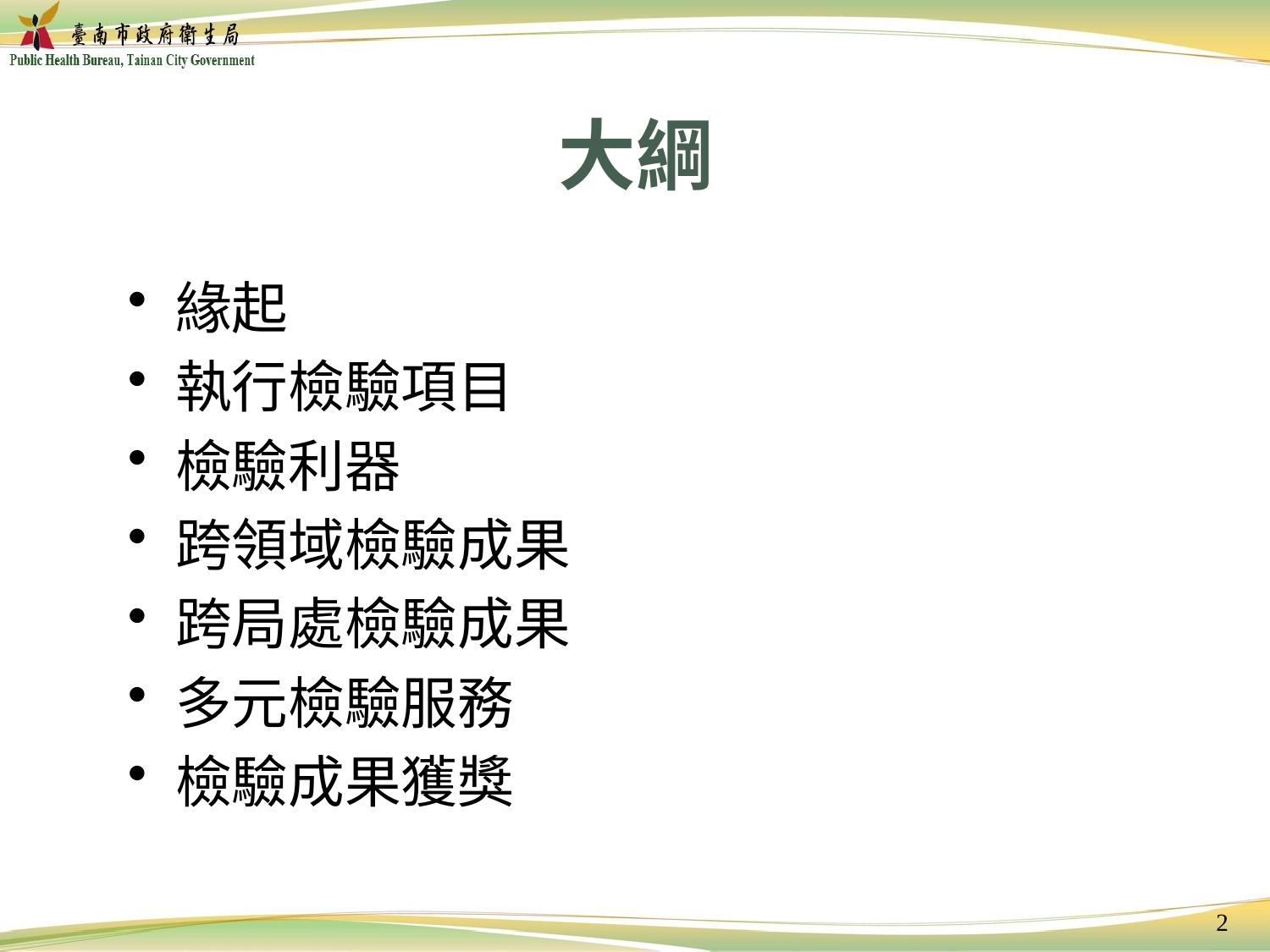

# 大綱
緣起
執行檢驗項目
檢驗利器
跨領域檢驗成果
跨局處檢驗成果
多元檢驗服務
檢驗成果獲獎

2